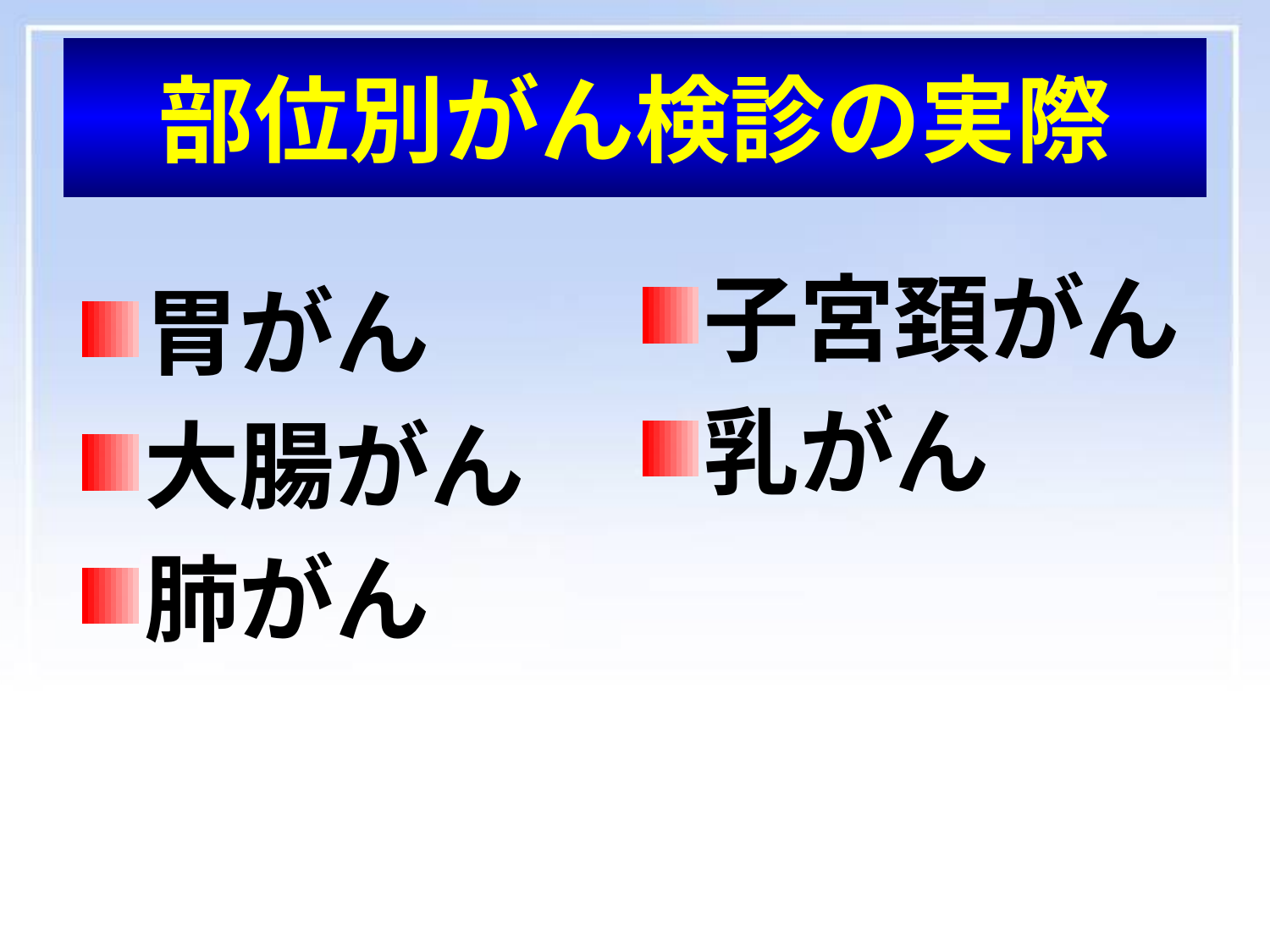

# 部位別がん検診の実際
子宮頚がん
乳がん
胃がん
大腸がん
肺がん